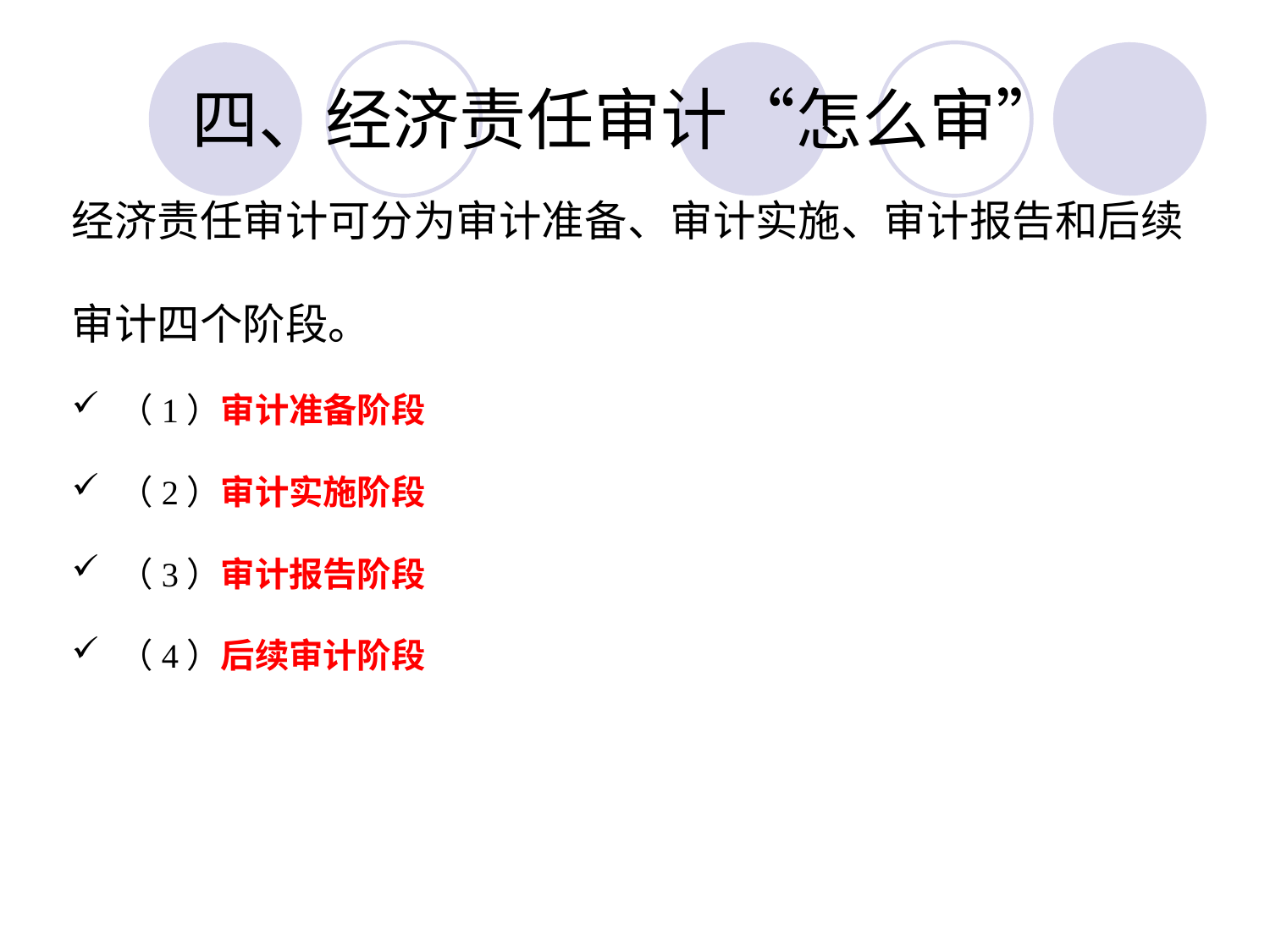

# 四、经济责任审计“怎么审”
经济责任审计可分为审计准备、审计实施、审计报告和后续审计四个阶段。
（1）审计准备阶段
（2）审计实施阶段
（3）审计报告阶段
（4）后续审计阶段